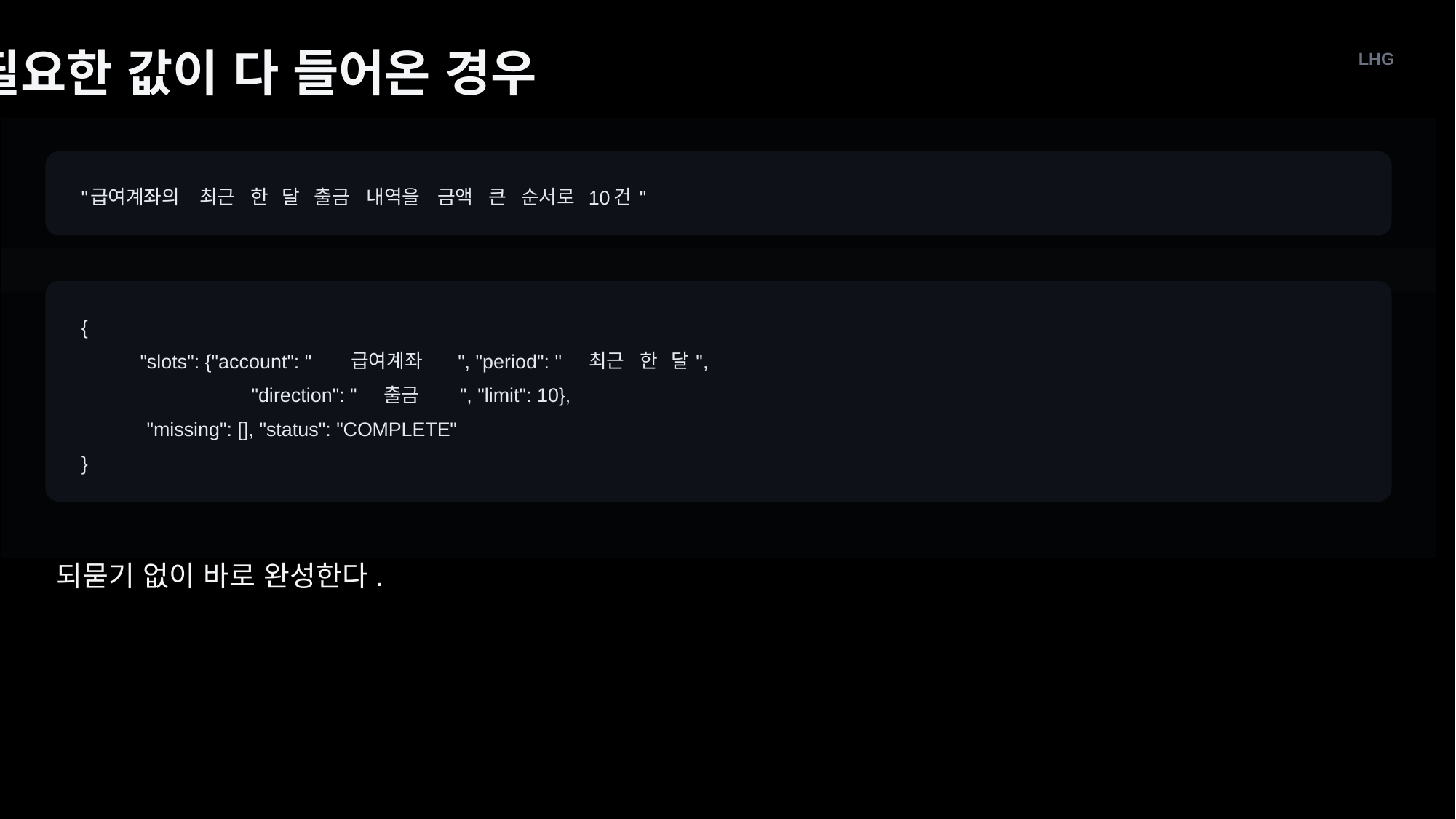

필요한 값이 다 들어온 경우
LHG

급여계좌의
최근
한
달
출금
내역을
금액
큰
순서로
건
"

 10
"

{
급여계좌
최근
한
달
"slots": {"account": "
", "period": "

",
출금
"direction": "
", "limit": 10},
"missing": [], "status": "COMPLETE"
}
되묻기 없이 바로 완성한다.